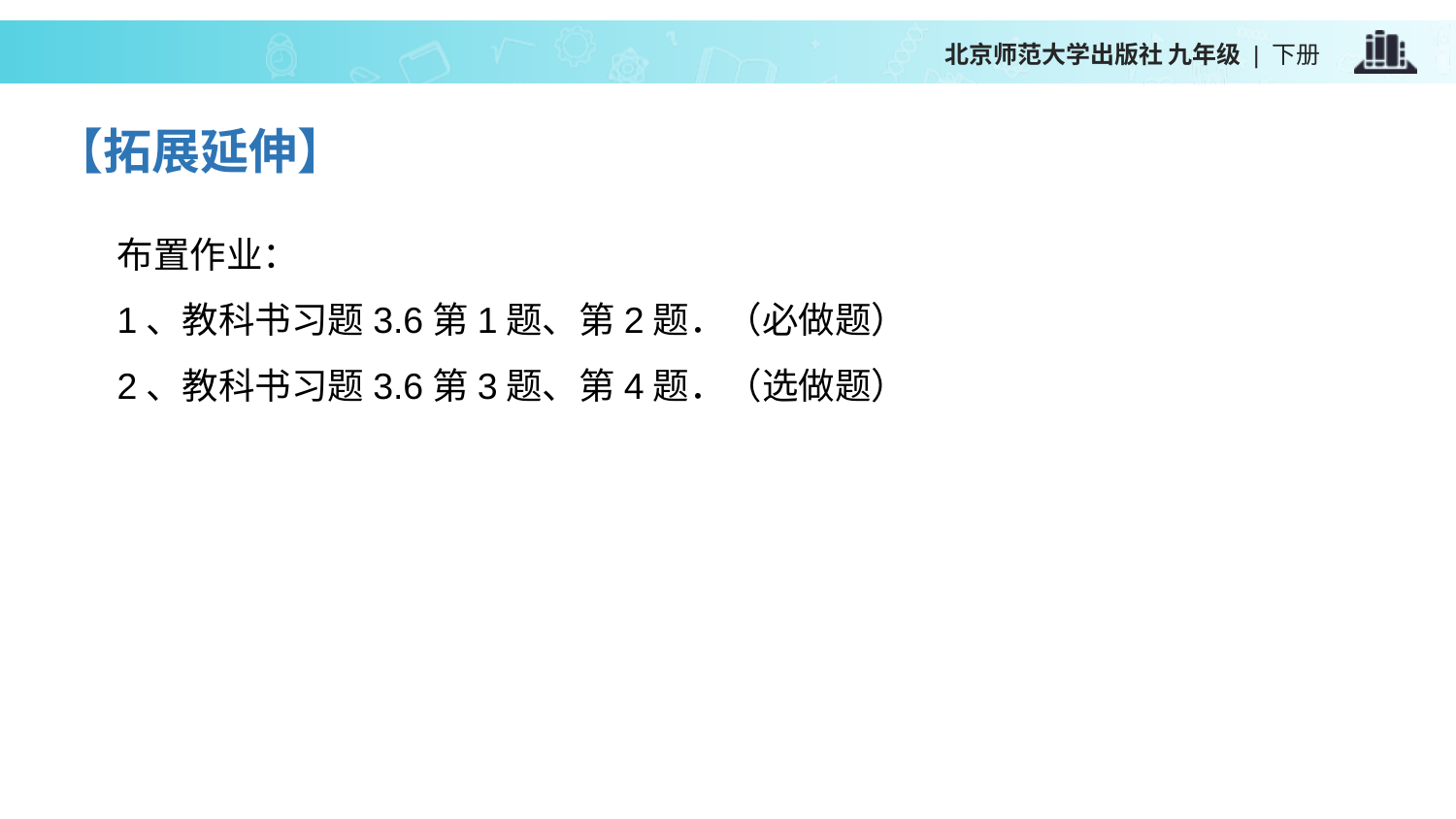

【拓展延伸】
布置作业：
1、教科书习题3.6第1题、第2题．（必做题）
2、教科书习题3.6第3题、第4题．（选做题）